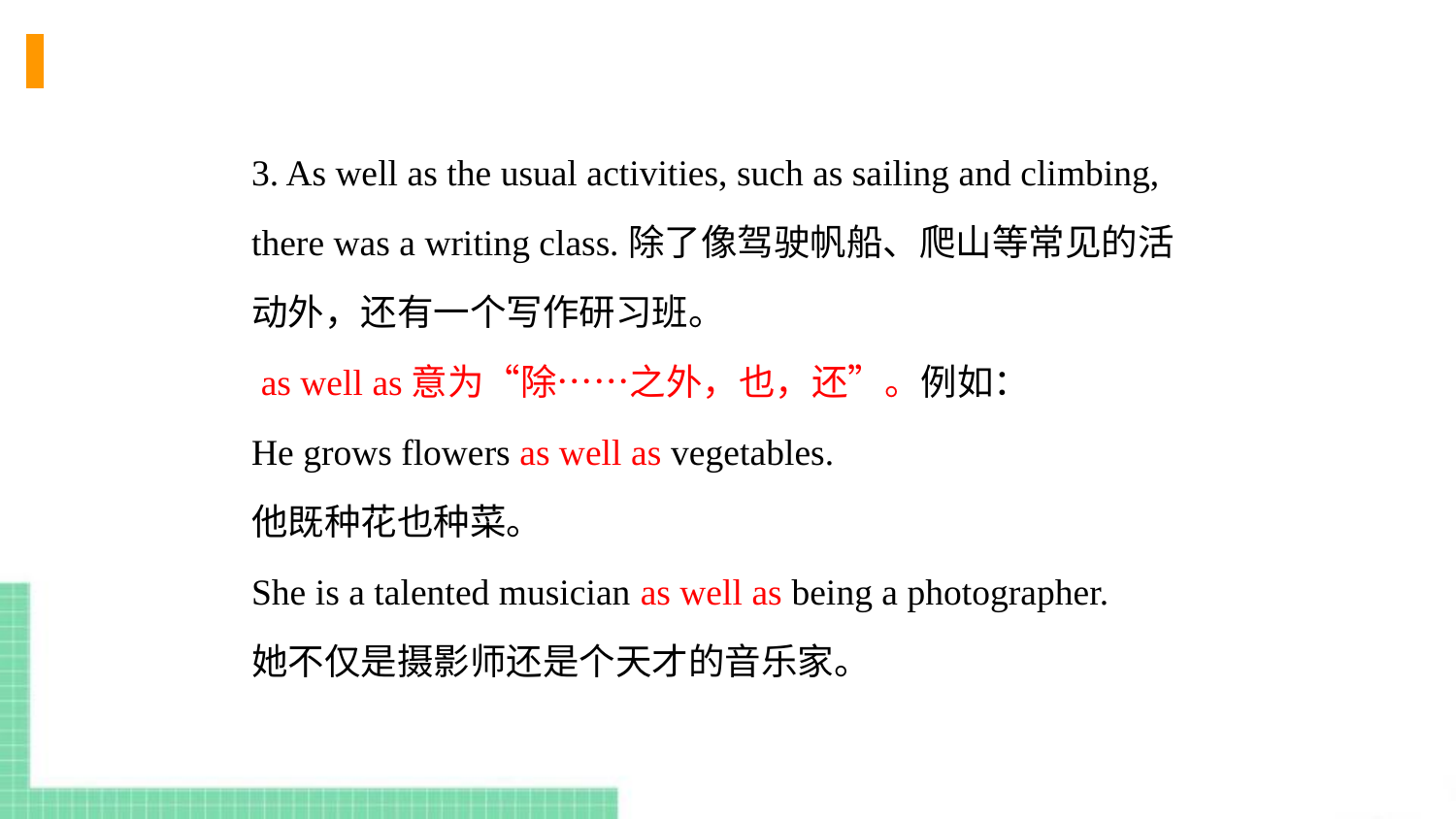

3. As well as the usual activities, such as sailing and climbing, there was a writing class.除了像驾驶帆船、爬山等常见的活动外，还有一个写作研习班。
 as well as意为“除……之外，也，还”。例如：
He grows flowers as well as vegetables.
他既种花也种菜。
She is a talented musician as well as being a photographer.
她不仅是摄影师还是个天才的音乐家。